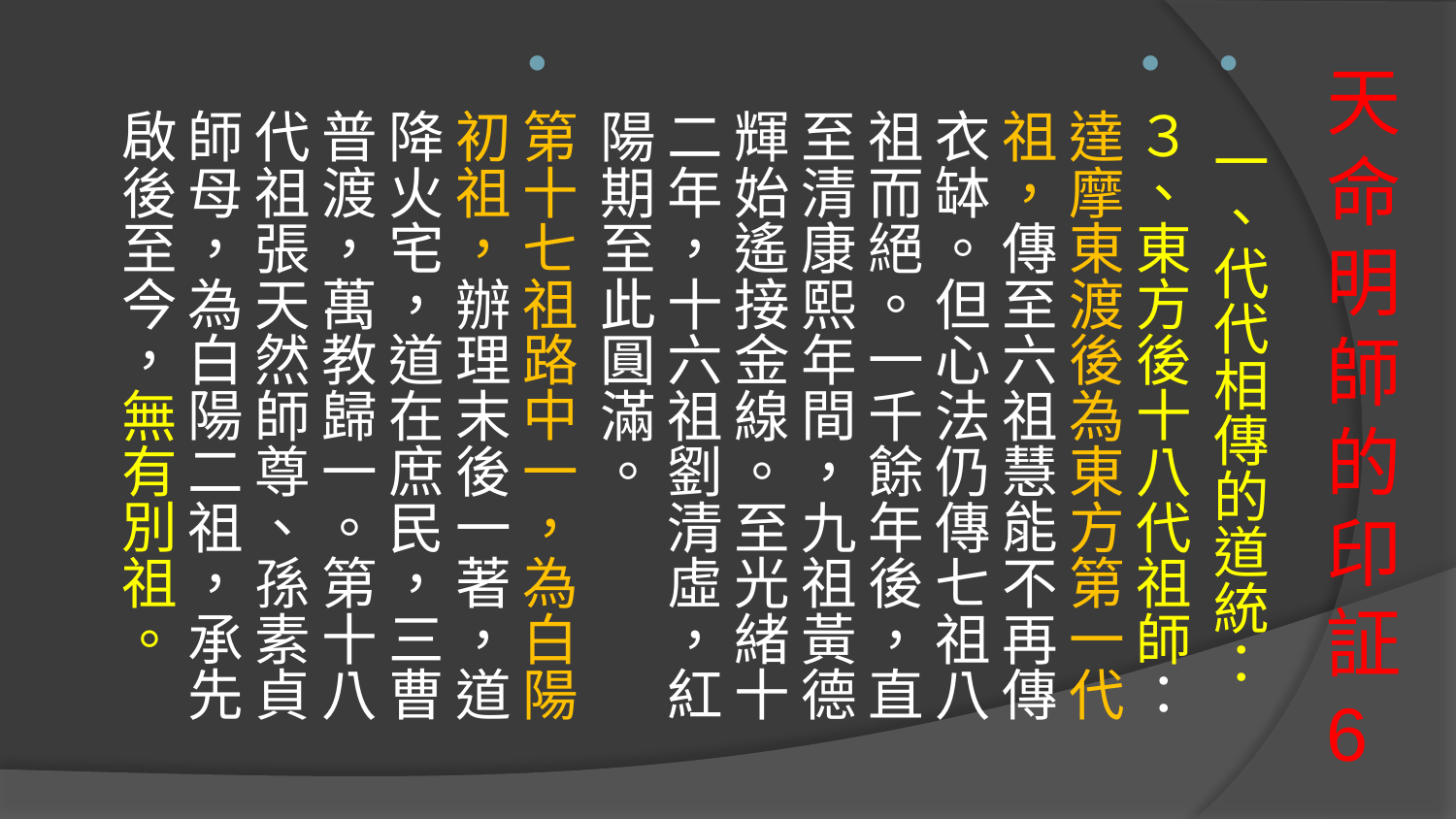

一、代代相傳的道統：
３、東方後十八代祖師：達摩東渡後為東方第一代祖，傳至六祖慧能不再傳衣缽。但心法仍傳七祖八祖而絕。一千餘年後，直至清康熙年間，九祖黃德輝始遙接金線。至光緒十二年，十六祖劉清虛，紅陽期至此圓滿。
第十七祖路中一，為白陽初祖，辦理末後一著，道降火宅，道在庶民，三曹普渡，萬教歸一。第十八代祖張天然師尊、孫素貞師母，為白陽二祖，承先啟後至今，無有別祖。

# 天命明師的印証6